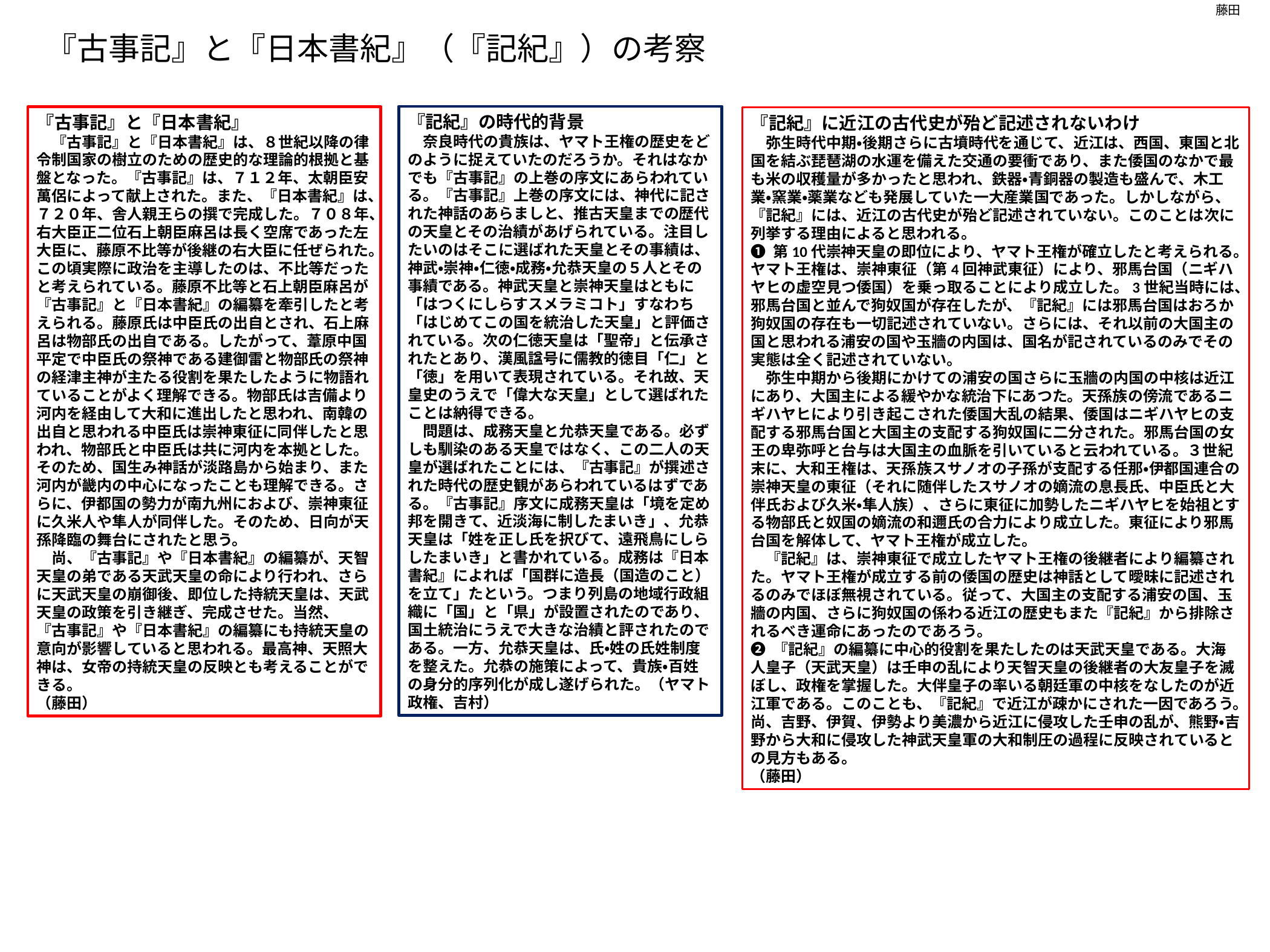

藤田
『古事記』と『日本書紀』（『記紀』）の考察
『記紀』の時代的背景
　奈良時代の貴族は、ヤマト王権の歴史をどのように捉えていたのだろうか。それはなかでも『古事記』の上巻の序文にあらわれている。『古事記』上巻の序文には、神代に記された神話のあらましと、推古天皇までの歴代の天皇とその治績があげられている。注目したいのはそこに選ばれた天皇とその事績は、神武・崇神・仁徳・成務・允恭天皇の５人とその事績である。神武天皇と崇神天皇はともに「はつくにしらすスメラミコト」すなわち「はじめてこの国を統治した天皇」と評価されている。次の仁徳天皇は「聖帝」と伝承されたとあり、漢風諡号に儒教的徳目「仁」と「徳」を用いて表現されている。それ故、天皇史のうえで「偉大な天皇」として選ばれたことは納得できる。
　問題は、成務天皇と允恭天皇である。必ずしも馴染のある天皇ではなく、この二人の天皇が選ばれたことには、『古事記』が撰述された時代の歴史観があらわれているはずである。『古事記』序文に成務天皇は「境を定め邦を開きて、近淡海に制したまいき」、允恭天皇は「姓を正し氏を択びて、遠飛鳥にしらしたまいき」と書かれている。成務は『日本書紀』によれば「国群に造長（国造のこと）を立て」たという。つまり列島の地域行政組織に「国」と「県」が設置されたのであり、国土統治にうえで大きな治績と評されたのである。一方、允恭天皇は、氏・姓の氏姓制度を整えた。允恭の施策によって、貴族・百姓の身分的序列化が成し遂げられた。（ヤマト政権、吉村）
『古事記』と『日本書紀』
　『古事記』と『日本書紀』は、８世紀以降の律令制国家の樹立のための歴史的な理論的根拠と基盤となった。『古事記』は、７１２年、太朝臣安萬侶によって献上された。また、『日本書紀』は、７２０年、舎人親王らの撰で完成した。７０８年、右大臣正二位石上朝臣麻呂は長く空席であった左大臣に、藤原不比等が後継の右大臣に任ぜられた。この頃実際に政治を主導したのは、不比等だったと考えられている。藤原不比等と石上朝臣麻呂が『古事記』と『日本書紀』の編纂を牽引したと考えられる。藤原氏は中臣氏の出自とされ、石上麻呂は物部氏の出自である。したがって、葦原中国平定で中臣氏の祭神である建御雷と物部氏の祭神の経津主神が主たる役割を果たしたように物語れていることがよく理解できる。物部氏は吉備より河内を経由して大和に進出したと思われ、南韓の出自と思われる中臣氏は崇神東征に同伴したと思われ、物部氏と中臣氏は共に河内を本拠とした。そのため、国生み神話が淡路島から始まり、また河内が畿内の中心になったことも理解できる。さらに、伊都国の勢力が南九州におよび、崇神東征に久米人や隼人が同伴した。そのため、日向が天孫降臨の舞台にされたと思う。
　尚、『古事記』や『日本書紀』の編纂が、天智天皇の弟である天武天皇の命により行われ、さらに天武天皇の崩御後、即位した持統天皇は、天武天皇の政策を引き継ぎ、完成させた。当然、 『古事記』や『日本書紀』の編纂にも持統天皇の意向が影響していると思われる。最高神、天照大神は、女帝の持統天皇の反映とも考えることができる。
（藤田）
『記紀』に近江の古代史が殆ど記述されないわけ
　弥生時代中期・後期さらに古墳時代を通じて、近江は、西国、東国と北国を結ぶ琵琶湖の水運を備えた交通の要衝であり、また倭国のなかで最も米の収穫量が多かったと思われ、鉄器・青銅器の製造も盛んで、木工業・窯業・薬業なども発展していた一大産業国であった。しかしながら、『記紀』には、近江の古代史が殆ど記述されていない。このことは次に列挙する理由によると思われる。
❶ 第10代崇神天皇の即位により、ヤマト王権が確立したと考えられる。ヤマト王権は、崇神東征（第4回神武東征）により、邪馬台国（ニギハヤヒの虚空見つ倭国）を乗っ取ることにより成立した。3世紀当時には、邪馬台国と並んで狗奴国が存在したが、『記紀』には邪馬台国はおろか狗奴国の存在も一切記述されていない。さらには、それ以前の大国主の国と思われる浦安の国や玉牆の内国は、国名が記されているのみでその実態は全く記述されていない。
　弥生中期から後期にかけての浦安の国さらに玉牆の内国の中核は近江にあり、大国主による緩やかな統治下にあつた。天孫族の傍流であるニギハヤヒにより引き起こされた倭国大乱の結果、倭国はニギハヤヒの支配する邪馬台国と大国主の支配する狗奴国に二分された。邪馬台国の女王の卑弥呼と台与は大国主の血脈を引いていると云われている。３世紀末に、大和王権は、天孫族スサノオの子孫が支配する任那・伊都国連合の崇神天皇の東征（それに随伴したスサノオの嫡流の息長氏、中臣氏と大伴氏および久米・隼人族）、さらに東征に加勢したニギハヤヒを始祖とする物部氏と奴国の嫡流の和邇氏の合力により成立した。東征により邪馬台国を解体して、ヤマト王権が成立した。
　『記紀』は、崇神東征で成立したヤマト王権の後継者により編纂された。ヤマト王権が成立する前の倭国の歴史は神話として曖昧に記述されるのみでほぼ無視されている。従って、大国主の支配する浦安の国、玉牆の内国、さらに狗奴国の係わる近江の歴史もまた『記紀』から排除されるべき運命にあったのであろう。
❷ 『記紀』の編纂に中心的役割を果たしたのは天武天皇である。大海人皇子（天武天皇）は壬申の乱により天智天皇の後継者の大友皇子を滅ぼし、政権を掌握した。大伴皇子の率いる朝廷軍の中核をなしたのが近江軍である。このことも、『記紀』で近江が疎かにされた一因であろう。尚、吉野、伊賀、伊勢より美濃から近江に侵攻した壬申の乱が、熊野・吉野から大和に侵攻した神武天皇軍の大和制圧の過程に反映されているとの見方もある。
（藤田）